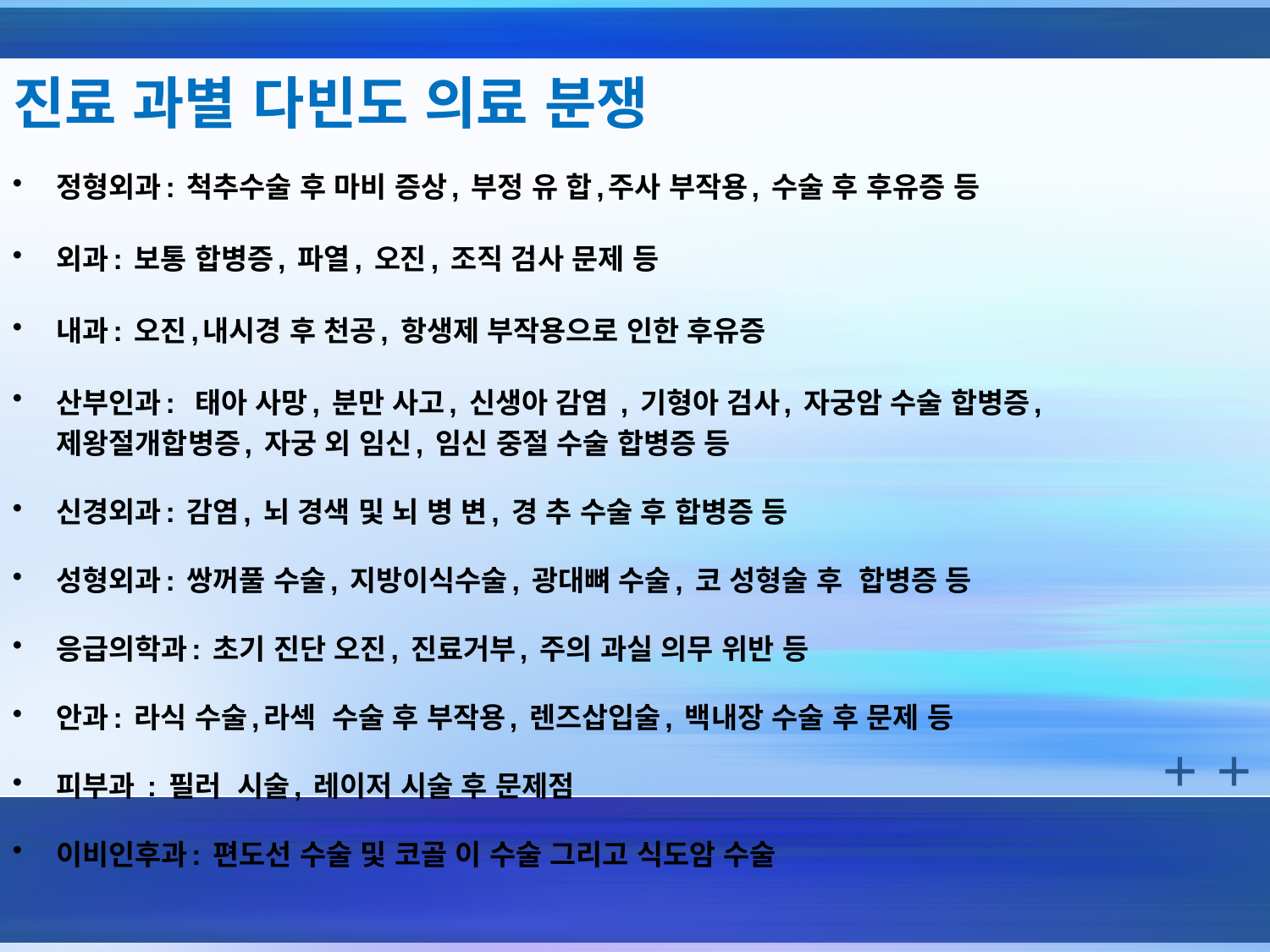

# 진료 과별 다빈도 의료 분쟁
정형외과: 척추수술 후 마비 증상, 부정 유 합,주사 부작용, 수술 후 후유증 등

외과: 보통 합병증, 파열, 오진, 조직 검사 문제 등

내과: 오진,내시경 후 천공, 항생제 부작용으로 인한 후유증

산부인과:  태아 사망, 분만 사고, 신생아 감염 , 기형아 검사, 자궁암 수술 합병증, 제왕절개합병증, 자궁 외 임신, 임신 중절 수술 합병증 등

신경외과: 감염, 뇌 경색 및 뇌 병 변, 경 추 수술 후 합병증 등

성형외과: 쌍꺼풀 수술, 지방이식수술, 광대뼈 수술, 코 성형술 후  합병증 등

응급의학과: 초기 진단 오진, 진료거부, 주의 과실 의무 위반 등

안과: 라식 수술,라섹  수술 후 부작용, 렌즈삽입술, 백내장 수술 후 문제 등

피부과 : 필러  시술, 레이저 시술 후 문제점

이비인후과: 편도선 수술 및 코골 이 수술 그리고 식도암 수술